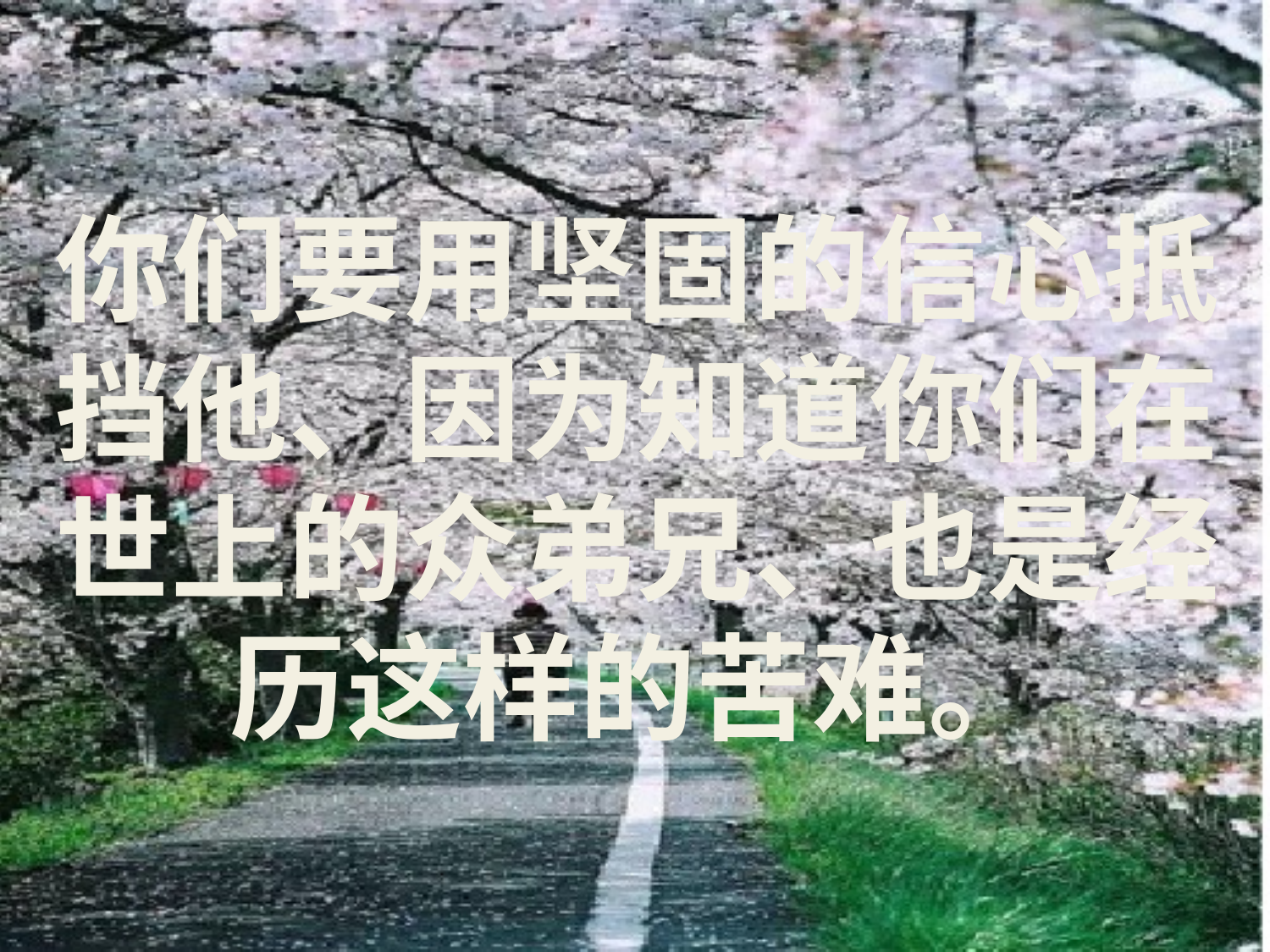

# 你们要用坚固的信心抵挡他、因为知道你们在世上的众弟兄、也是经历这样的苦难。